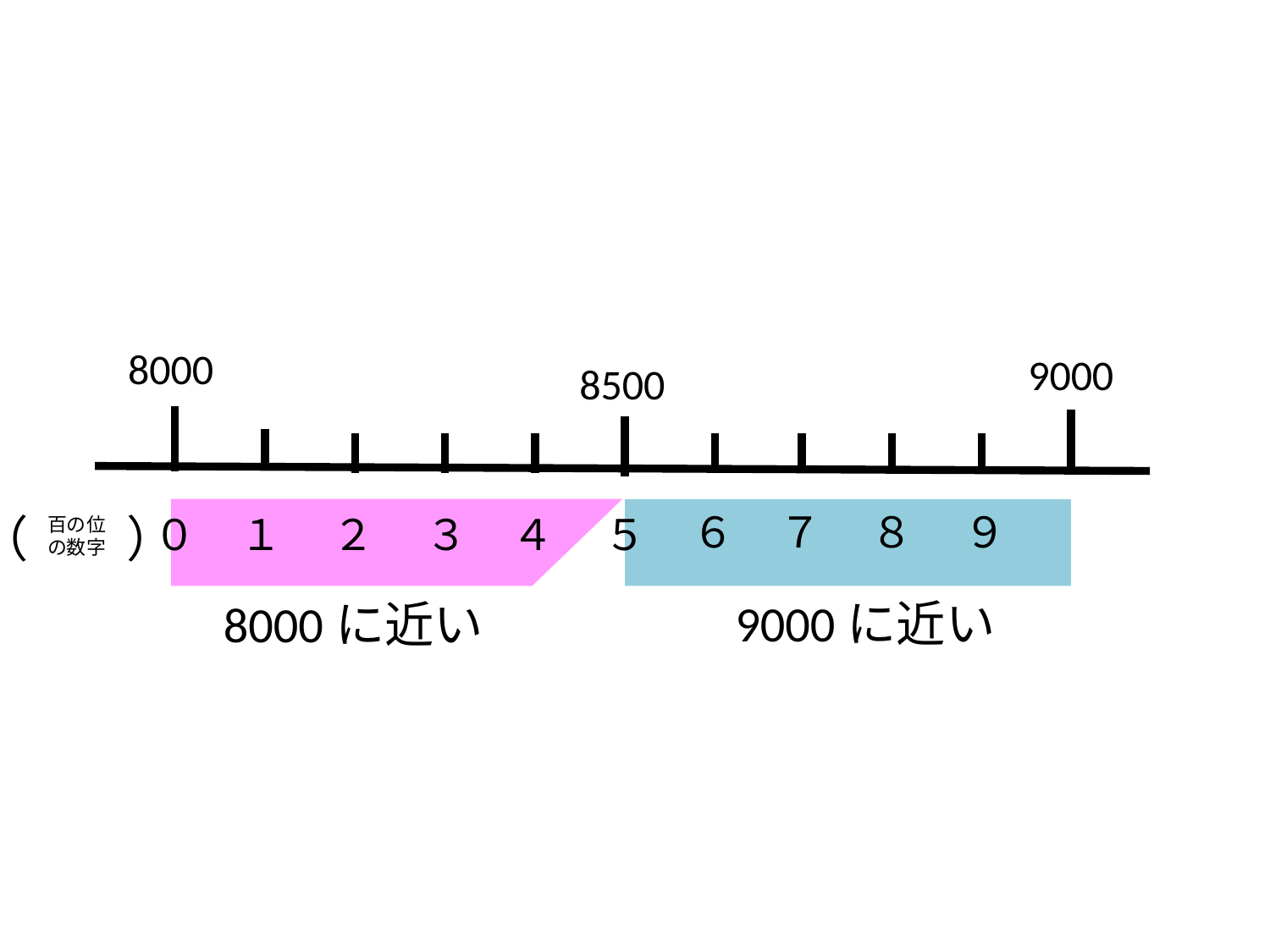

8000
9000
8500

（　　）
百の位
の数字
9000に近い
8000に近い
８
９
６
７
５
２
３
４
０
１